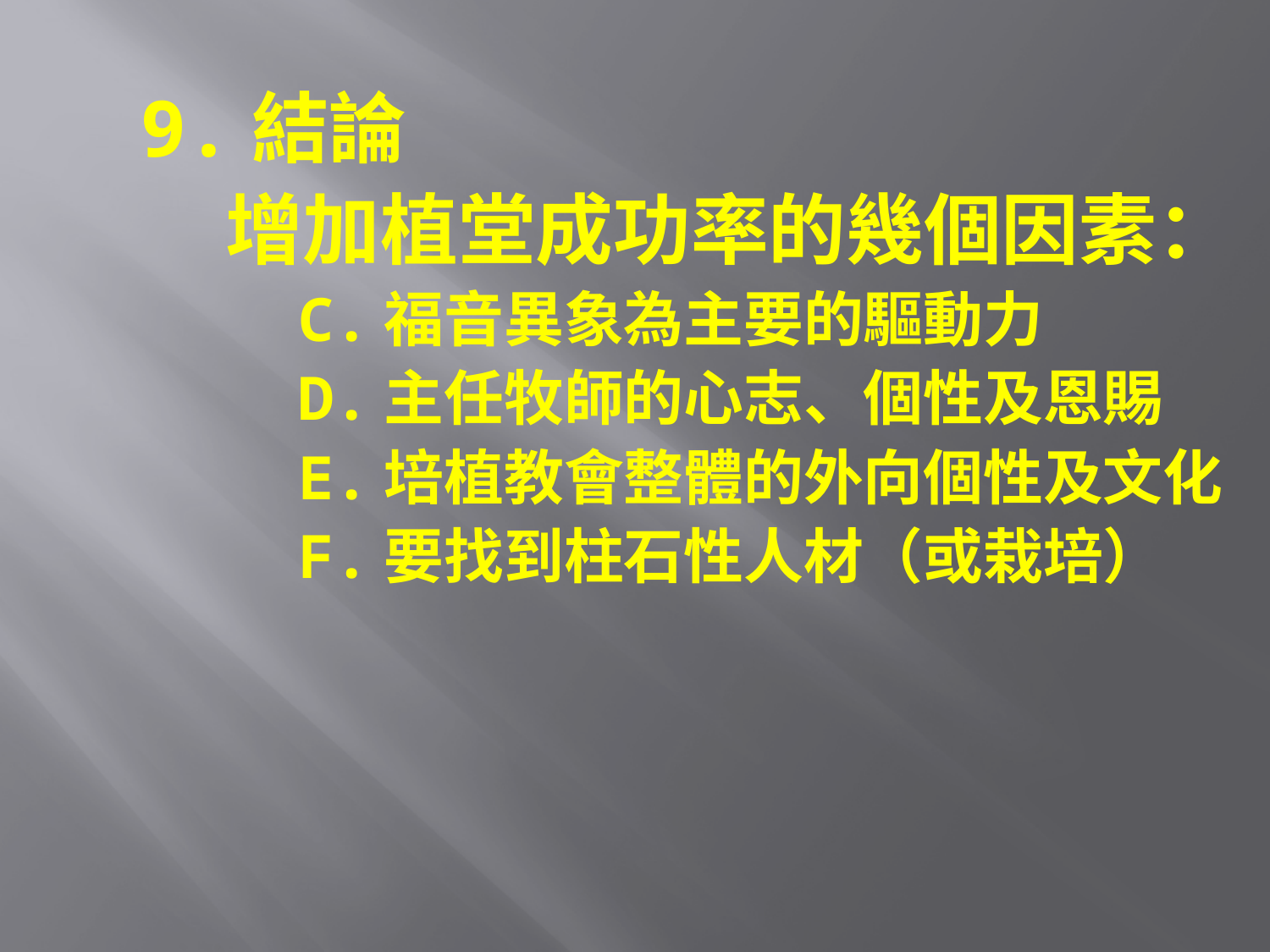

9.結論
增加植堂成功率的幾個因素：
C.福音異象為主要的驅動力
D.主任牧師的心志、個性及恩賜
E.培植教會整體的外向個性及文化
F.要找到柱石性人材（或栽培）